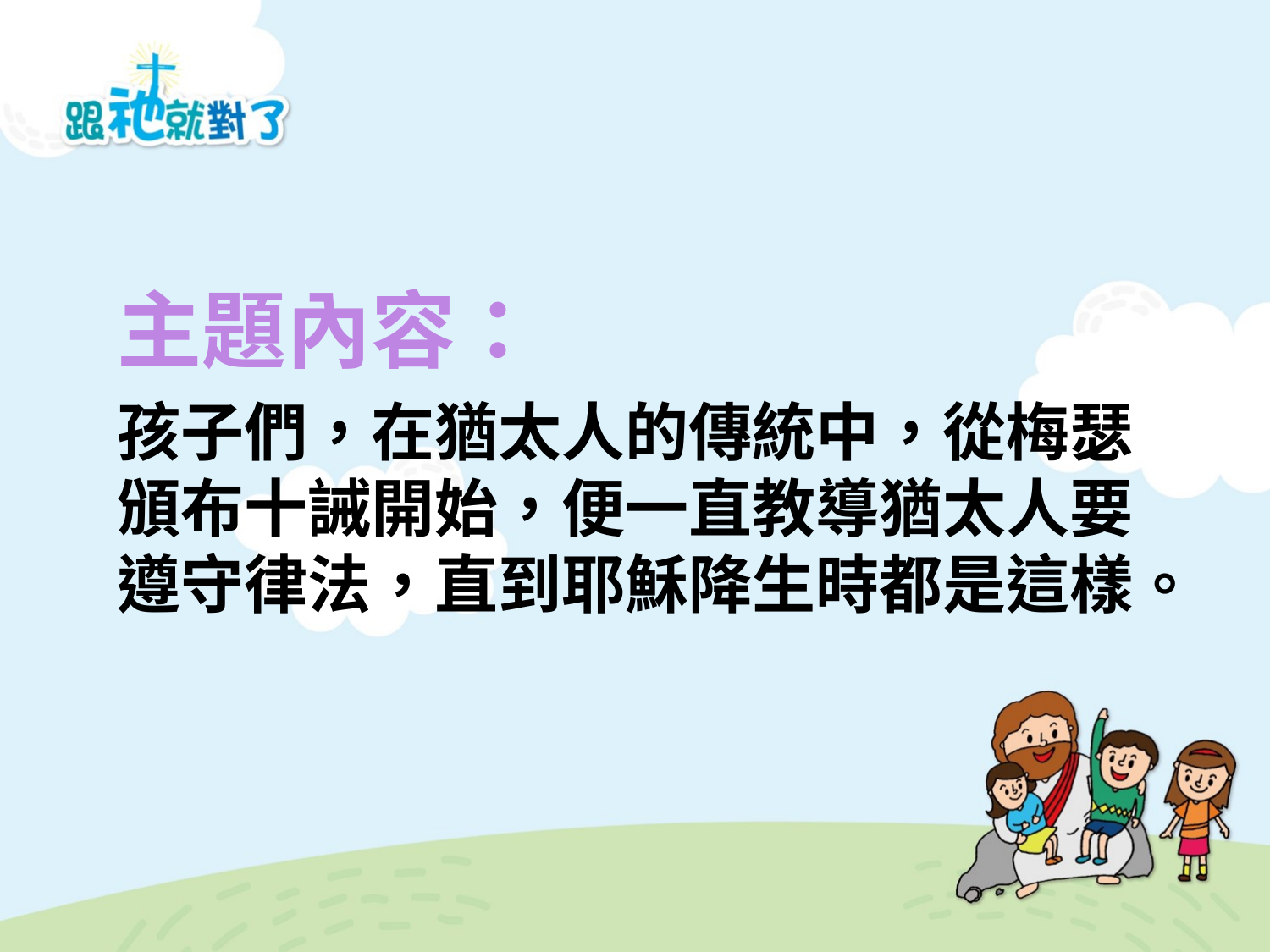

主題內容：
孩子們，在猶太人的傳統中，從梅瑟頒布十誡開始，便一直教導猶太人要遵守律法，直到耶穌降生時都是這樣。